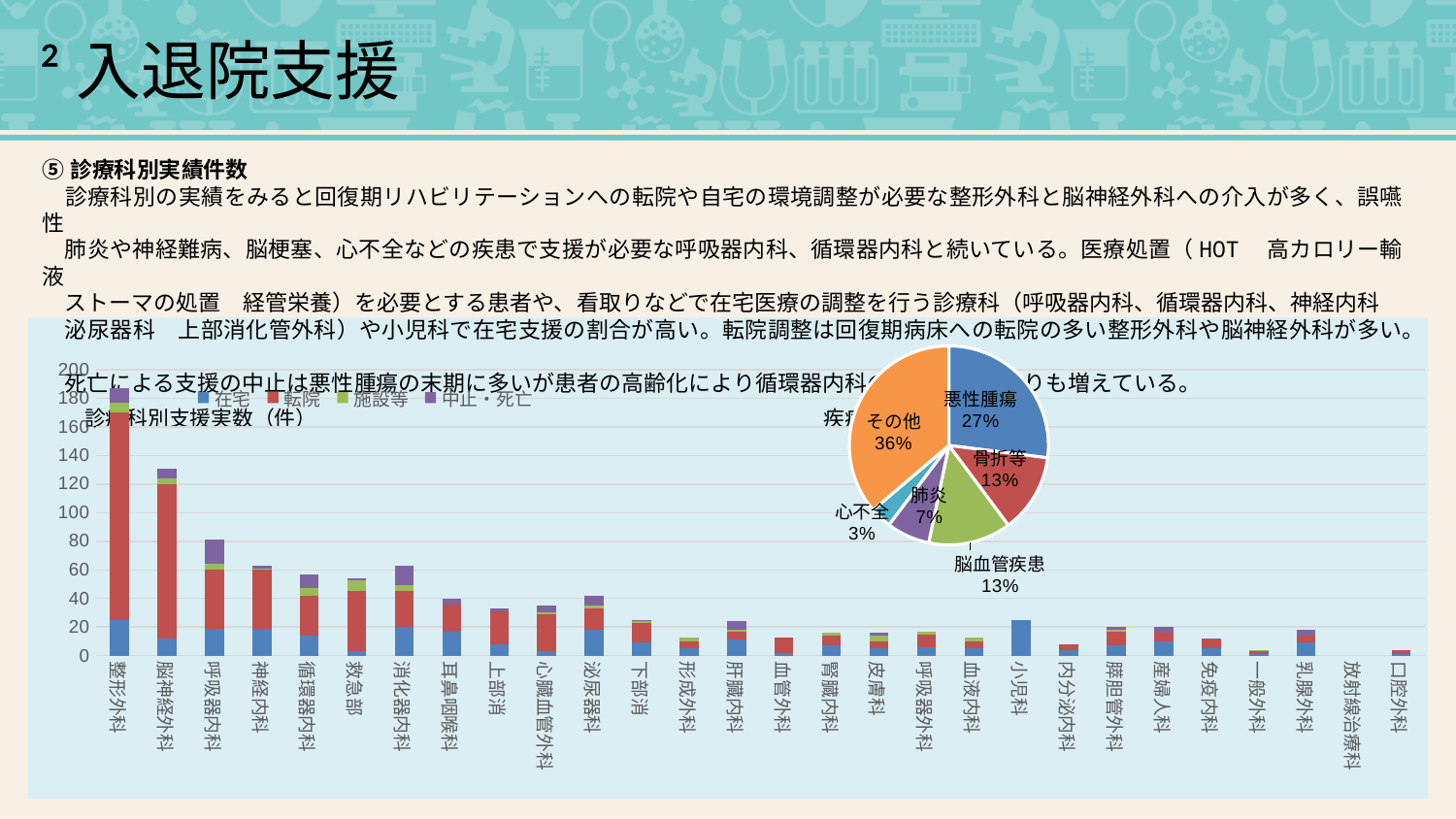

²入退院支援
⑤診療科別実績件数
　診療科別の実績をみると回復期リハビリテーションへの転院や自宅の環境調整が必要な整形外科と脳神経外科への介入が多く、誤嚥性
　肺炎や神経難病、脳梗塞、心不全などの疾患で支援が必要な呼吸器内科、循環器内科と続いている。医療処置（HOT　高カロリー輸液
　ストーマの処置　経管栄養）を必要とする患者や、看取りなどで在宅医療の調整を行う診療科（呼吸器内科、循環器内科、神経内科
　泌尿器科　上部消化管外科）や小児科で在宅支援の割合が高い。転院調整は回復期病床への転院の多い整形外科や脳神経外科が多い。
　死亡による支援の中止は悪性腫瘍の末期に多いが患者の高齢化により循環器内科の心不全の看取りも増えている。

　　診療科別支援実数（件）　　　　　　　　　　　　　　　　　　　　　　　　疾病分類（％）

### Chart

| Category |  |
|---|---|
| 悪性腫瘍 | 257.0 |
| 骨折等 | 122.0 |
| 脳血管疾患 | 128.0 |
| 肺炎 | 67.0 |
| 心不全 | 33.0 |
| その他 | 345.0 |

### Chart

| Category | 在宅 | 転院 | 施設等 | 中止・死亡 |
|---|---|---|---|---|
| 整形外科 | 25.0 | 145.0 | 7.0 | 10.0 |
| 脳神経外科 | 12.0 | 108.0 | 4.0 | 7.0 |
| 呼吸器内科 | 19.0 | 41.0 | 4.0 | 17.0 |
| 神経内科 | 19.0 | 41.0 | 1.0 | 2.0 |
| 循環器内科 | 14.0 | 28.0 | 5.0 | 10.0 |
| 救急部 | 3.0 | 42.0 | 8.0 | 1.0 |
| 消化器内科 | 20.0 | 25.0 | 4.0 | 14.0 |
| 耳鼻咽喉科 | 17.0 | 19.0 | None | 4.0 |
| 上部消化管外科 | 8.0 | 23.0 | None | 2.0 |
| 心臓血管外科 | 3.0 | 26.0 | 1.0 | 5.0 |
| 泌尿器科 | 18.0 | 15.0 | 2.0 | 7.0 |
| 下部消化管外科 | 9.0 | 14.0 | 1.0 | 1.0 |
| 形成外科 | 5.0 | 5.0 | 3.0 | None |
| 肝臓内科 | 11.0 | 6.0 | 1.0 | 6.0 |
| 血管外科 | 2.0 | 11.0 | None | None |
| 腎臓内科 | 7.0 | 7.0 | 2.0 | None |
| 皮膚科 | 5.0 | 5.0 | 4.0 | 2.0 |
| 呼吸器外科 | 6.0 | 9.0 | 2.0 | None |
| 血液内科 | 5.0 | 5.0 | 3.0 | None |
| 小児科 | 25.0 | None | None | None |
| 内分泌内科 | 4.0 | 4.0 | None | None |
| 膵胆管外科 | 7.0 | 10.0 | 1.0 | 2.0 |
| 産婦人科 | 10.0 | 6.0 | None | 4.0 |
| 免疫内科 | 5.0 | 6.0 | 0.0 | 1.0 |
| 一般外科 | 1.0 | 2.0 | 1.0 | None |
| 乳腺外科 | 9.0 | 5.0 | None | 4.0 |
| 放射線治療科 | None | None | None | None |
| 口腔外科 | 1.0 | 3.0 | None | None |